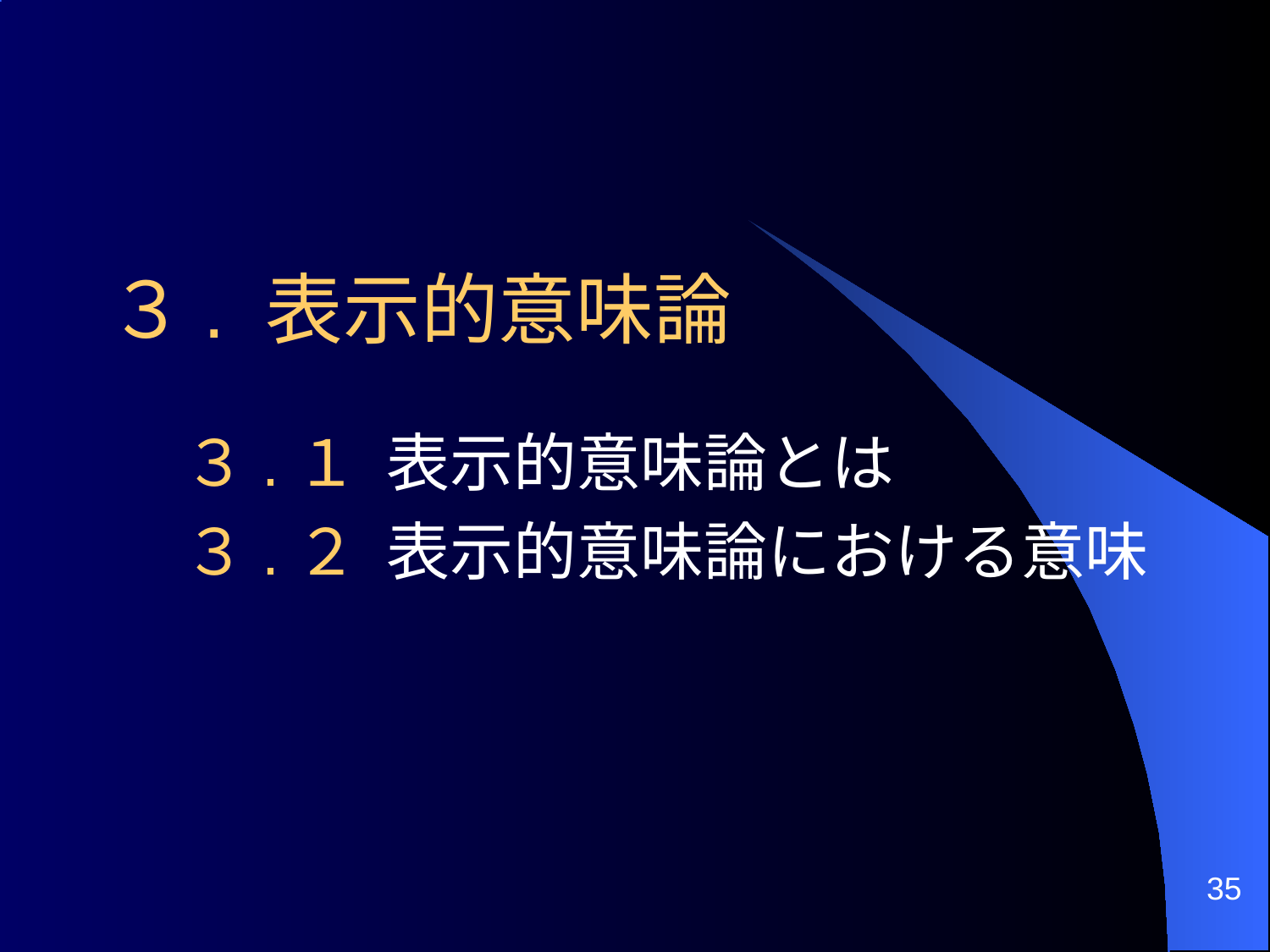

# ３. 表示的意味論
３.１  表示的意味論とは
３.２  表示的意味論における意味
35